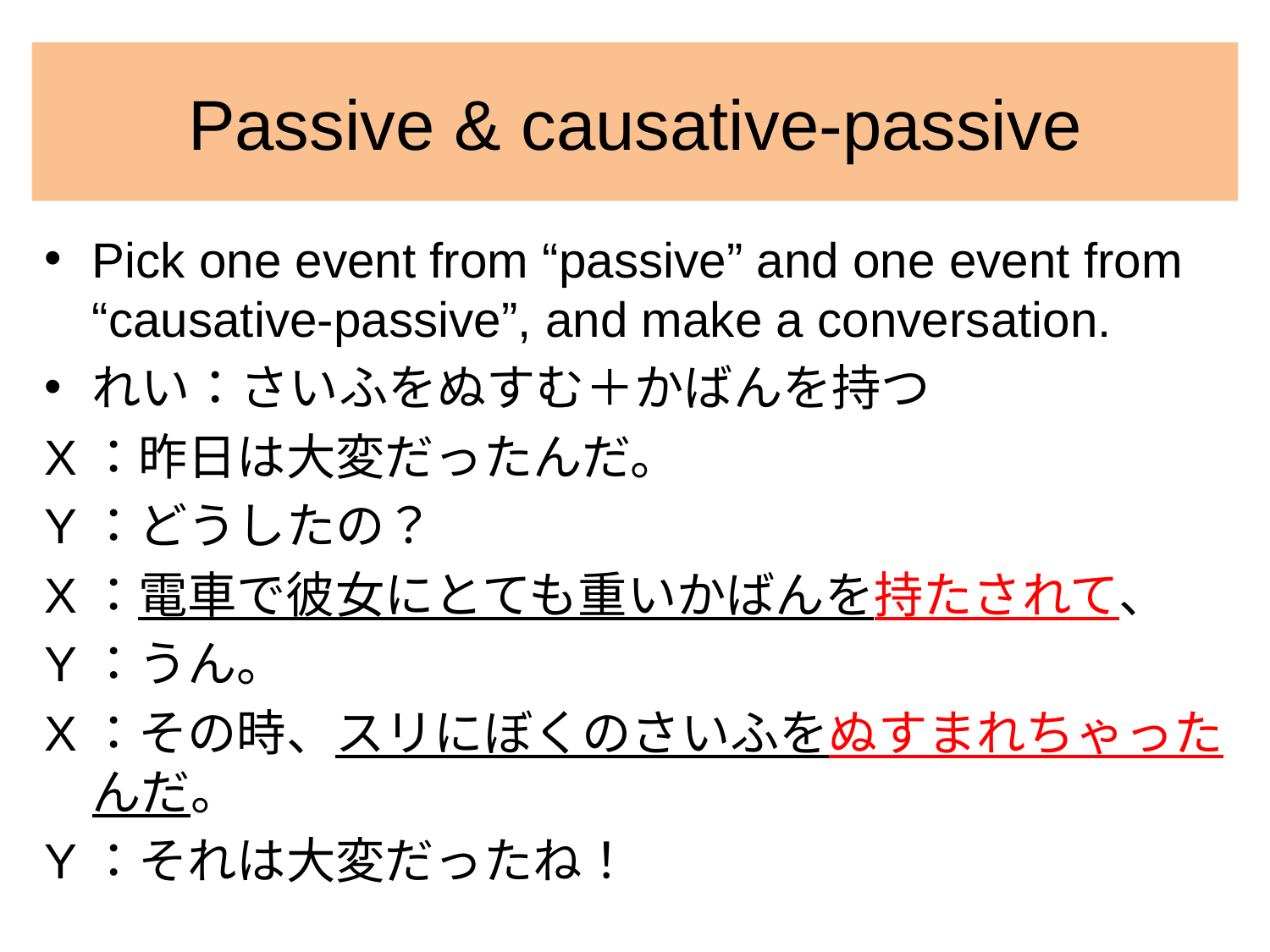

# Passive & causative-passive
Pick one event from “passive” and one event from “causative-passive”, and make a conversation.
れい：さいふをぬすむ＋かばんを持つ
X：昨日は大変だったんだ。
Y：どうしたの？
X：電車で彼女にとても重いかばんを持たされて、
Y：うん。
X：その時、スリにぼくのさいふをぬすまれちゃったんだ。
Y：それは大変だったね！